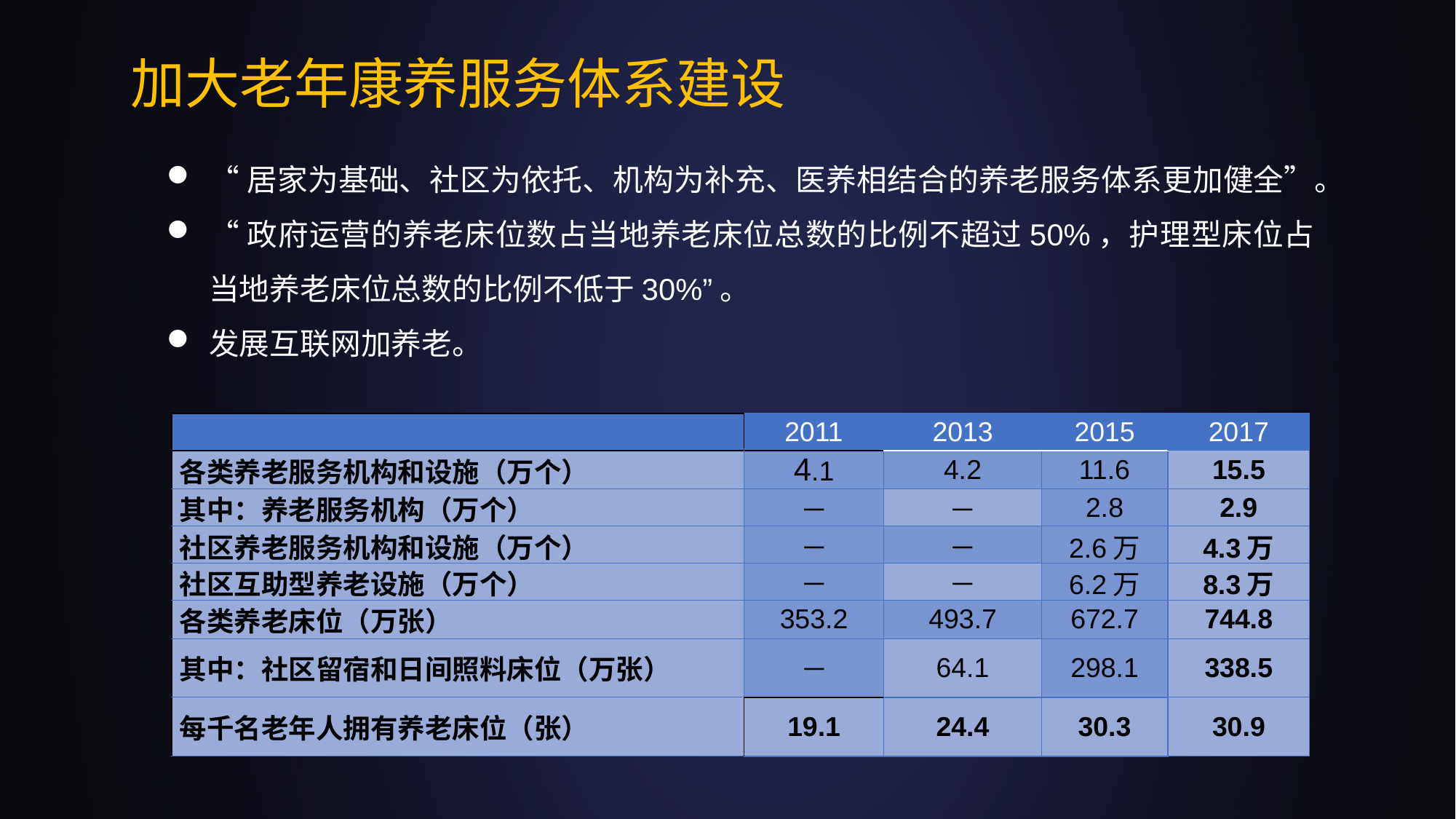

加大老年康养服务体系建设
“居家为基础、社区为依托、机构为补充、医养相结合的养老服务体系更加健全”。
“政府运营的养老床位数占当地养老床位总数的比例不超过50%，护理型床位占当地养老床位总数的比例不低于30%”。
发展互联网加养老。

|  | 2011 | 2013 | 2015 | 2017 |
| --- | --- | --- | --- | --- |
| 各类养老服务机构和设施（万个） | 4.1 | 4.2 | 11.6 | 15.5 |
| 其中：养老服务机构（万个） | － | － | 2.8 | 2.9 |
| 社区养老服务机构和设施（万个） | － | － | 2.6万 | 4.3万 |
| 社区互助型养老设施（万个） | － | － | 6.2万 | 8.3万 |
| 各类养老床位（万张） | 353.2 | 493.7 | 672.7 | 744.8 |
| 其中：社区留宿和日间照料床位（万张） | － | 64.1 | 298.1 | 338.5 |
| 每千名老年人拥有养老床位（张） | 19.1 | 24.4 | 30.3 | 30.9 |